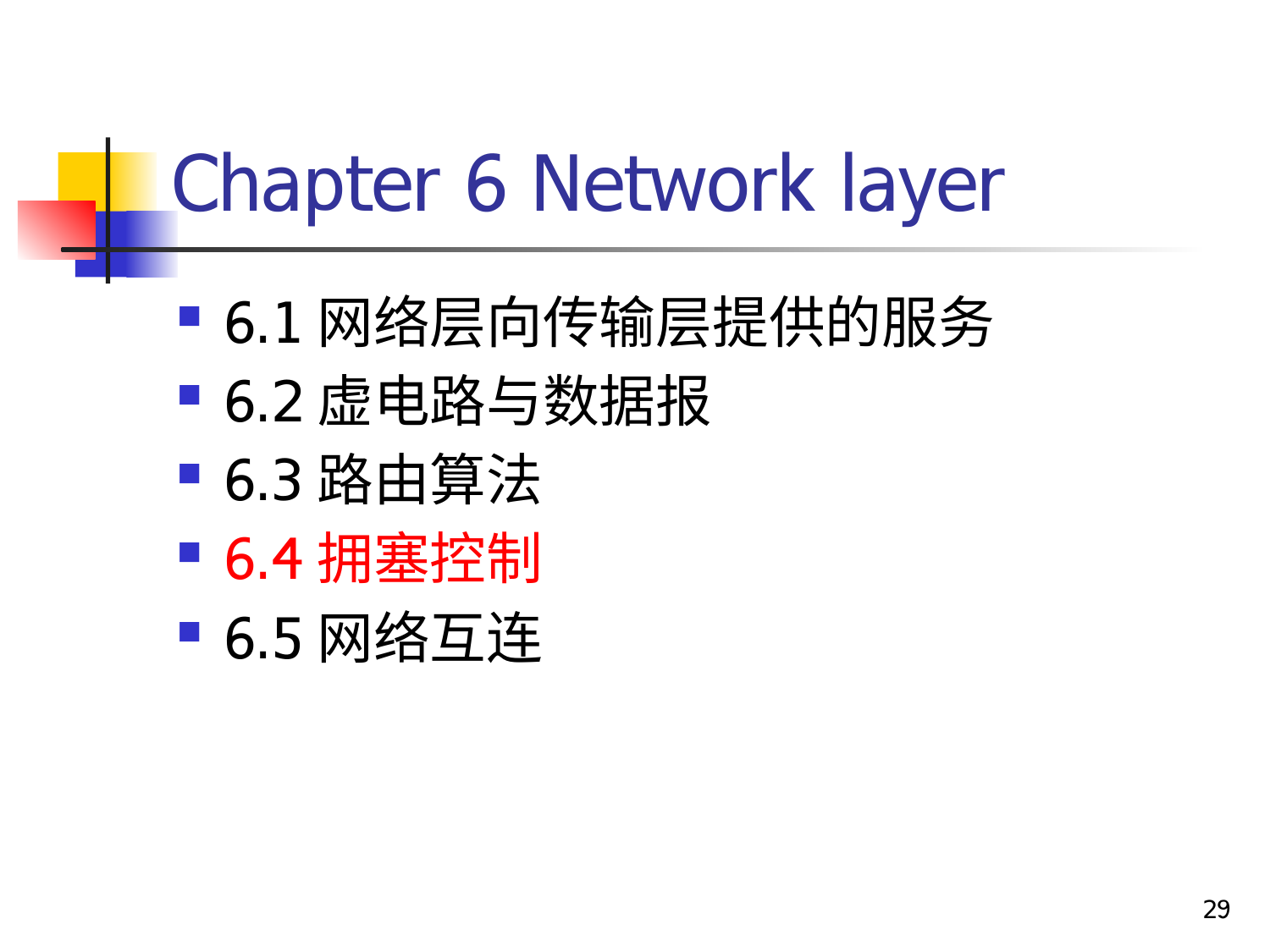

# Chapter 6 Network layer
6.1网络层向传输层提供的服务
6.2虚电路与数据报
6.3路由算法
6.4拥塞控制
6.5网络互连
29